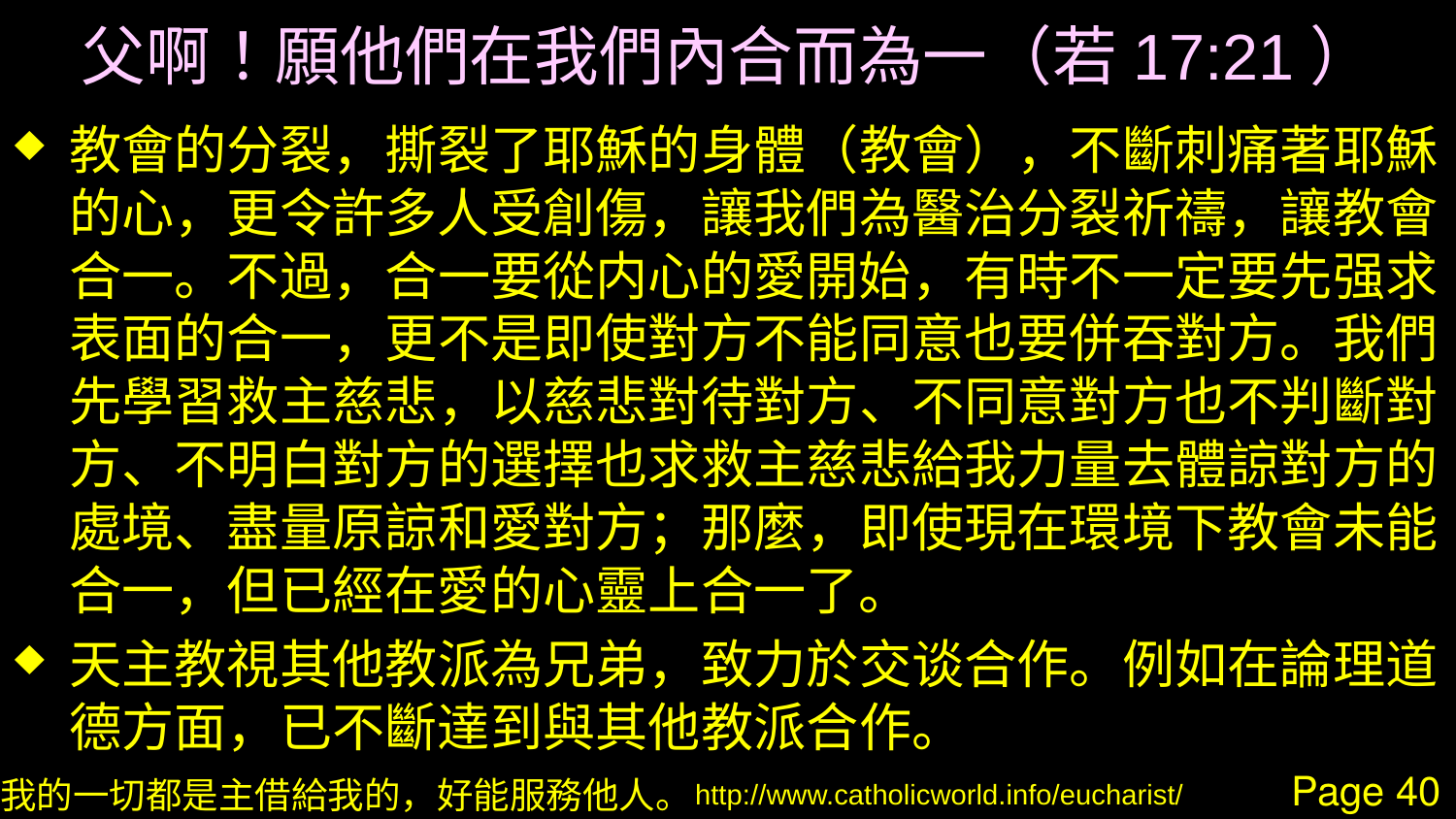

# 父啊！願他們在我們內合而為一（若17:21）
教會的分裂，撕裂了耶穌的身體（教會），不斷刺痛著耶穌的心，更令許多人受創傷，讓我們為醫治分裂祈禱，讓教會合一。不過，合一要從内心的愛開始，有時不一定要先强求表面的合一，更不是即使對方不能同意也要併吞對方。我們先學習救主慈悲，以慈悲對待對方、不同意對方也不判斷對方、不明白對方的選擇也求救主慈悲給我力量去體諒對方的處境、盡量原諒和愛對方；那麼，即使現在環境下教會未能合一，但已經在愛的心靈上合一了。
天主教視其他教派為兄弟，致力於交谈合作。例如在論理道德方面，已不斷達到與其他教派合作。